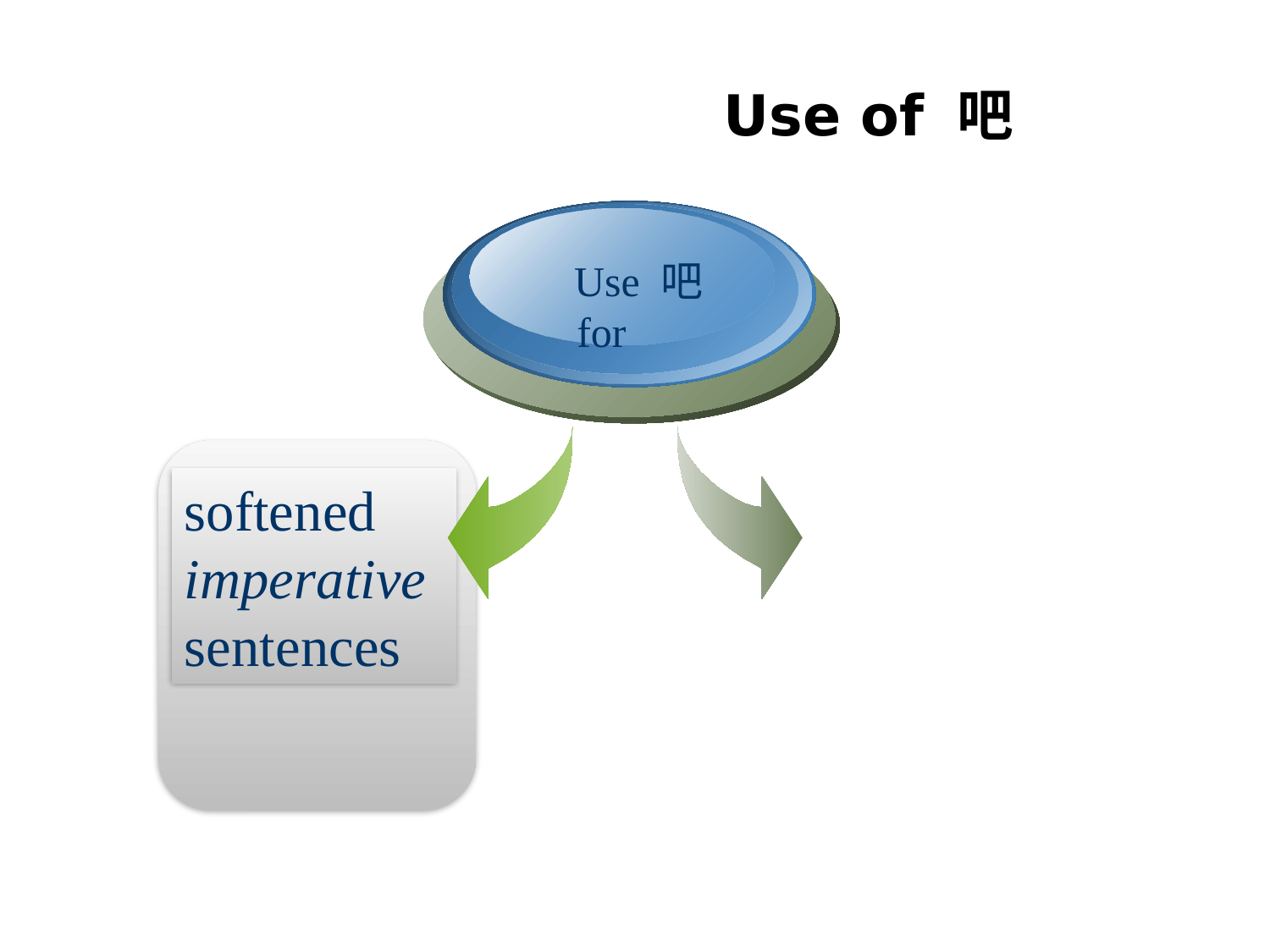

# Use of 吧

Use 吧 for

softened imperative
sentences

softened
suggestive sentences